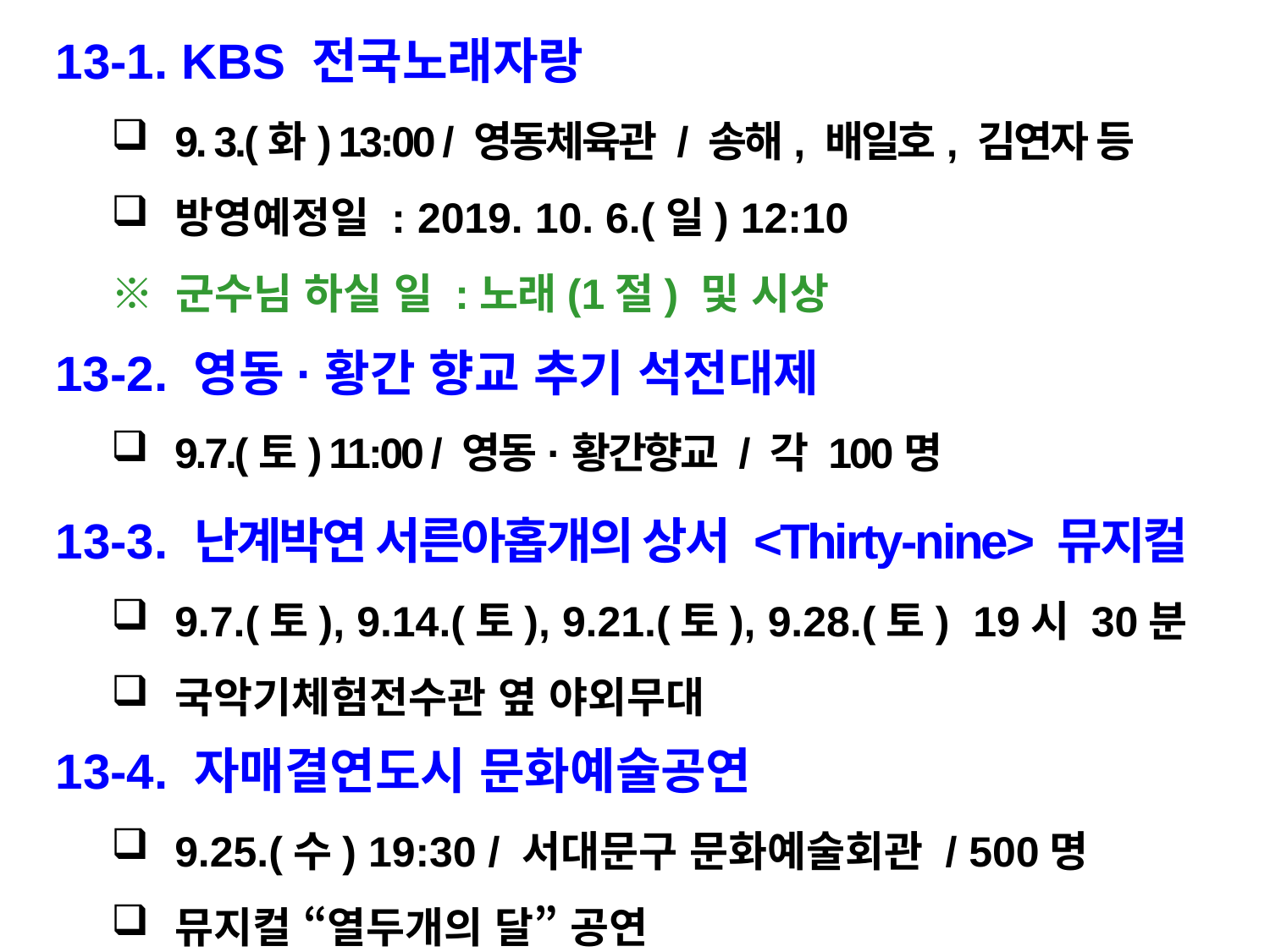

13-1. KBS 전국노래자랑
9. 3.(화) 13:00 / 영동체육관 / 송해, 배일호, 김연자 등
방영예정일 : 2019. 10. 6.(일) 12:10
※ 군수님 하실 일 :노래(1절) 및 시상

13-2. 영동·황간 향교 추기 석전대제
9.7.(토) 11:00 / 영동·황간향교 / 각 100명

13-3. 난계박연 서른아홉개의 상서 <Thirty-nine> 뮤지컬
9.7.(토), 9.14.(토), 9.21.(토), 9.28.(토)  19시 30분
국악기체험전수관 옆 야외무대

13-4. 자매결연도시 문화예술공연
9.25.(수) 19:30 / 서대문구 문화예술회관 / 500명
뮤지컬 “열두개의 달” 공연